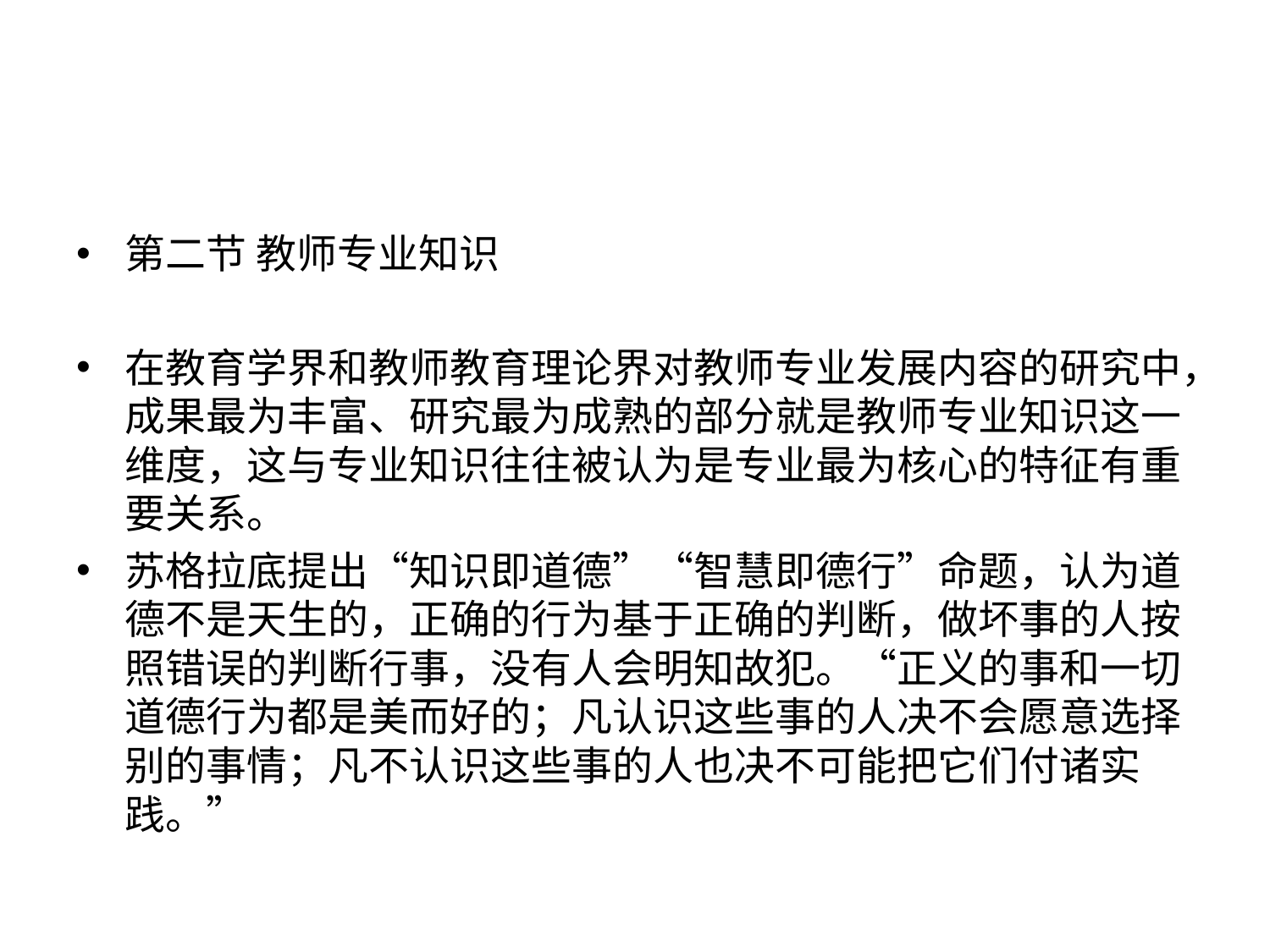

#
第二节 教师专业知识

在教育学界和教师教育理论界对教师专业发展内容的研究中，成果最为丰富、研究最为成熟的部分就是教师专业知识这一维度，这与专业知识往往被认为是专业最为核心的特征有重要关系。
苏格拉底提出“知识即道德”“智慧即德行”命题，认为道德不是天生的，正确的行为基于正确的判断，做坏事的人按照错误的判断行事，没有人会明知故犯。“正义的事和一切道德行为都是美而好的；凡认识这些事的人决不会愿意选择别的事情；凡不认识这些事的人也决不可能把它们付诸实践。”